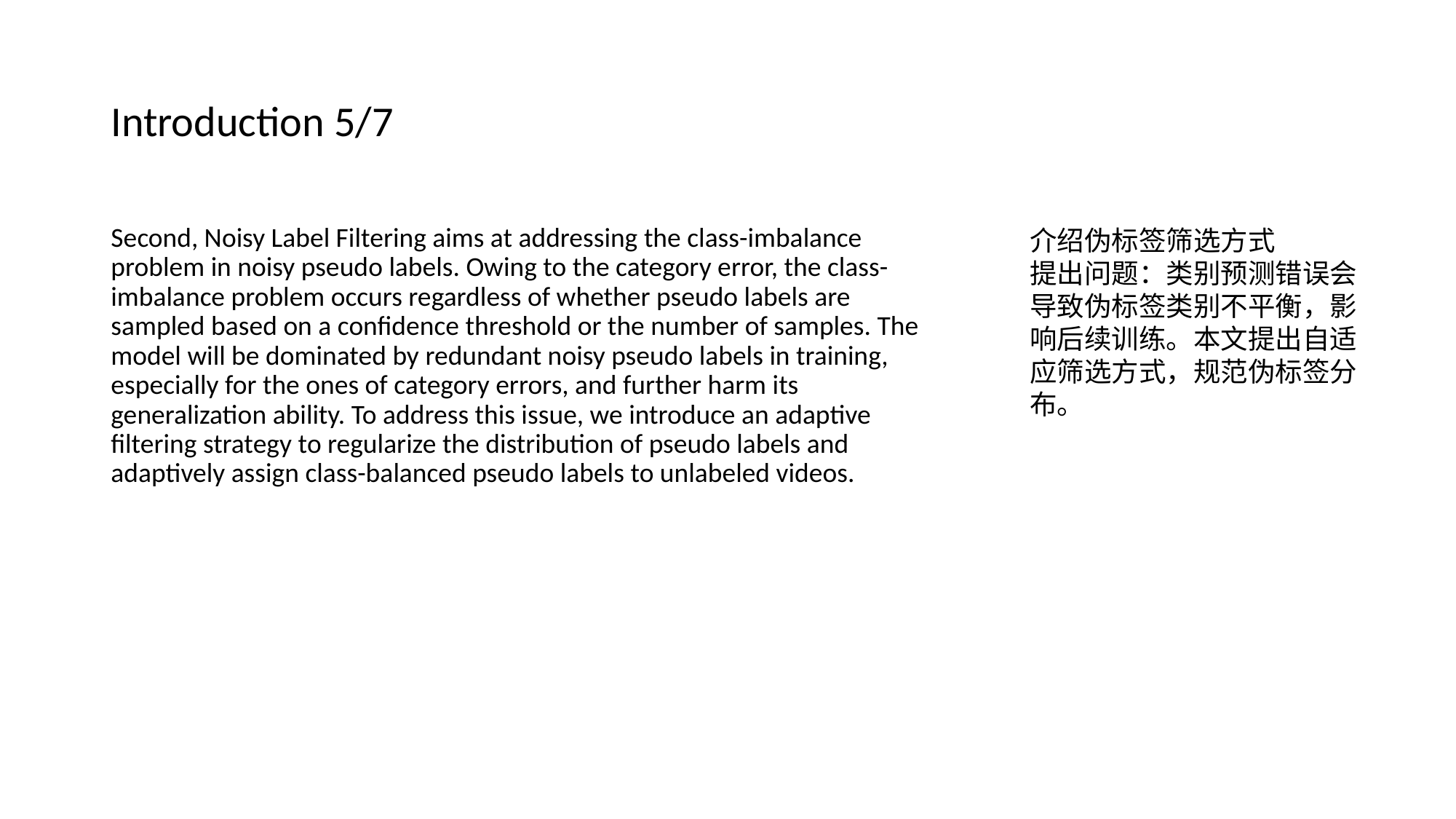

# Introduction 5/7
Second, Noisy Label Filtering aims at addressing the class-imbalance problem in noisy pseudo labels. Owing to the category error, the class-imbalance problem occurs regardless of whether pseudo labels are sampled based on a confidence threshold or the number of samples. The model will be dominated by redundant noisy pseudo labels in training, especially for the ones of category errors, and further harm its generalization ability. To address this issue, we introduce an adaptive filtering strategy to regularize the distribution of pseudo labels and adaptively assign class-balanced pseudo labels to unlabeled videos.
介绍伪标签筛选方式
提出问题：类别预测错误会导致伪标签类别不平衡，影响后续训练。本文提出自适应筛选方式，规范伪标签分布。